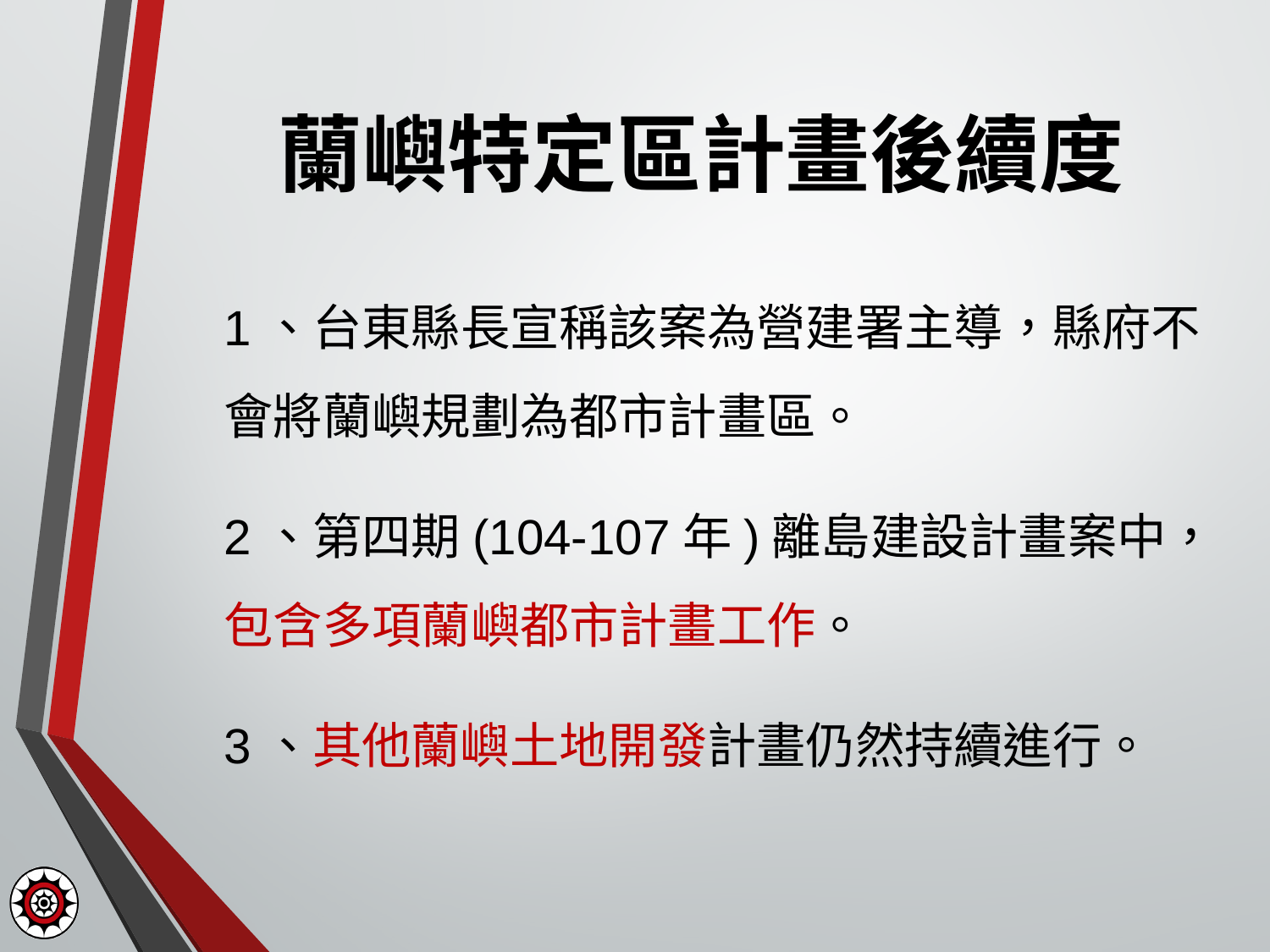

# 蘭嶼特定區計畫後續度
1、台東縣長宣稱該案為營建署主導，縣府不會將蘭嶼規劃為都市計畫區。
2、第四期(104-107年)離島建設計畫案中，包含多項蘭嶼都市計畫工作。
3、其他蘭嶼土地開發計畫仍然持續進行。